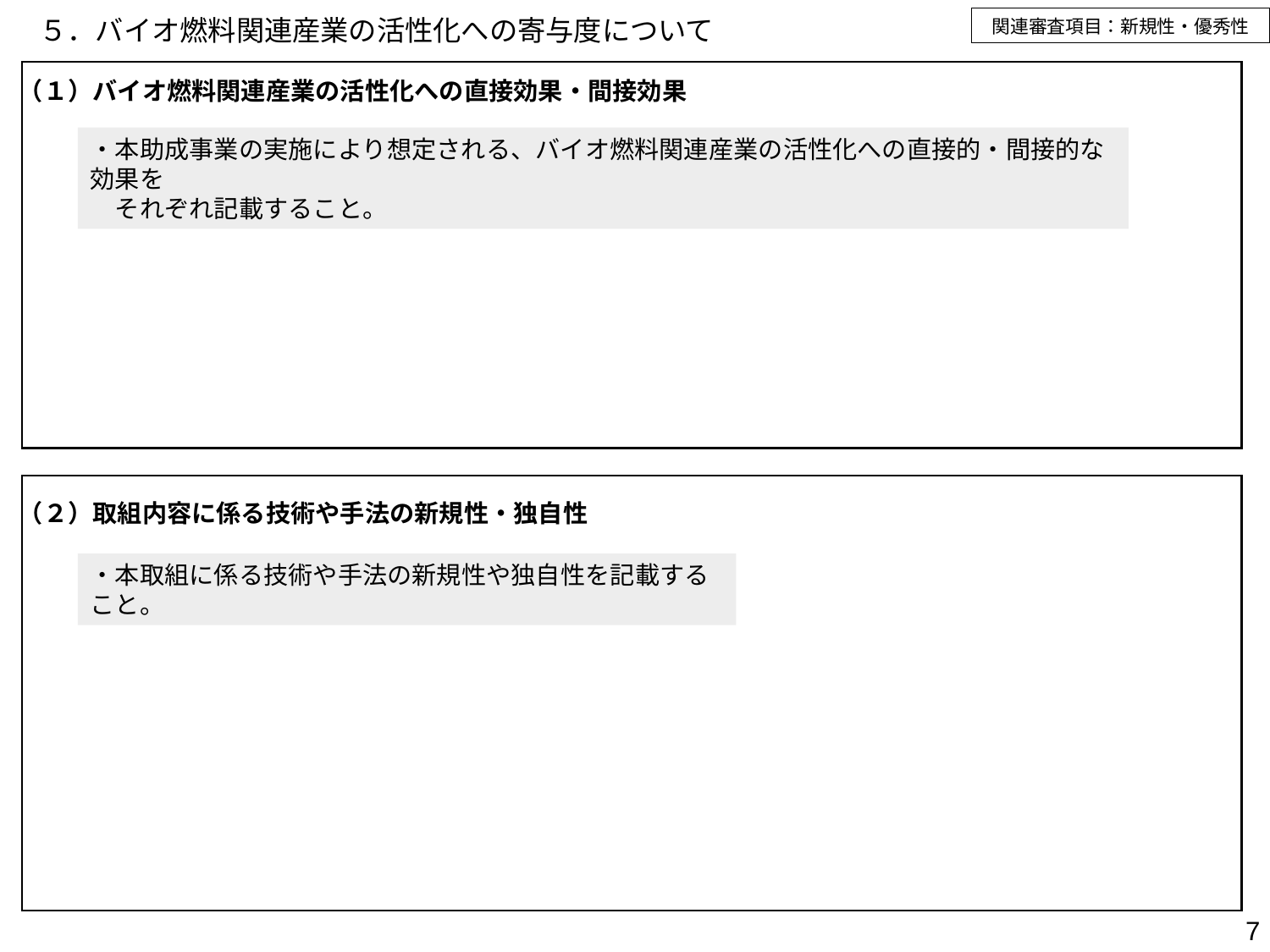

関連審査項目：新規性・優秀性
# ５．バイオ燃料関連産業の活性化への寄与度について

（１）バイオ燃料関連産業の活性化への直接効果・間接効果
・本助成事業の実施により想定される、バイオ燃料関連産業の活性化への直接的・間接的な効果を
　それぞれ記載すること。

（２）取組内容に係る技術や手法の新規性・独自性
・本取組に係る技術や手法の新規性や独自性を記載すること。
7